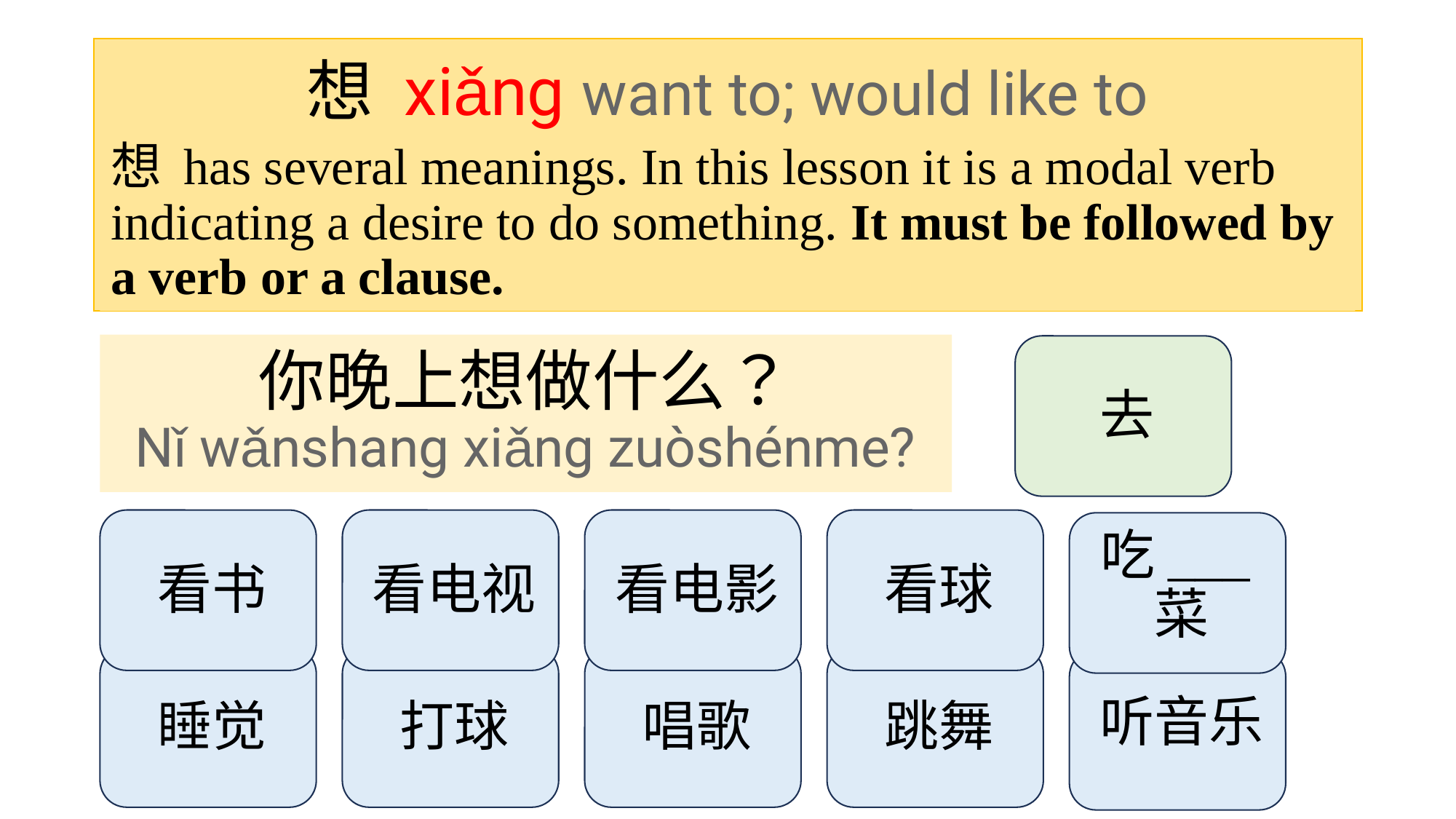

# 想 xiǎng want to; would like to
想 has several meanings. In this lesson it is a modal verb indicating a desire to do something. It must be followed by a verb or a clause.
你晚上想做什么？
Nǐ wǎnshang xiǎng zuòshénme?

去
吃___菜

看电影
看球

看电视

看书
听音乐

唱歌
跳舞

打球

睡觉